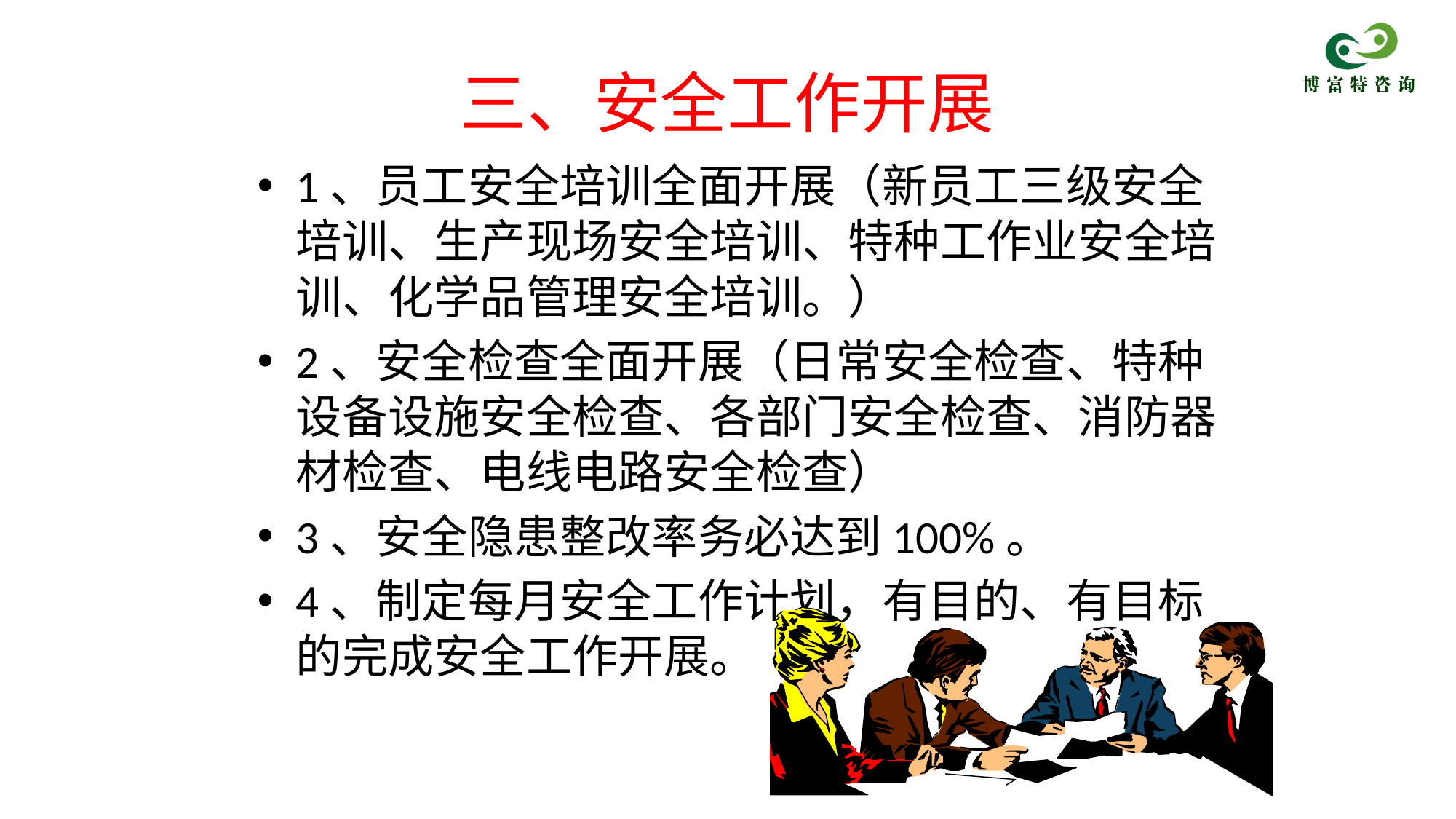

# 三、安全工作开展
1、员工安全培训全面开展（新员工三级安全培训、生产现场安全培训、特种工作业安全培训、化学品管理安全培训。）
2、安全检查全面开展（日常安全检查、特种设备设施安全检查、各部门安全检查、消防器材检查、电线电路安全检查）
3、安全隐患整改率务必达到100%。
4、制定每月安全工作计划，有目的、有目标的完成安全工作开展。